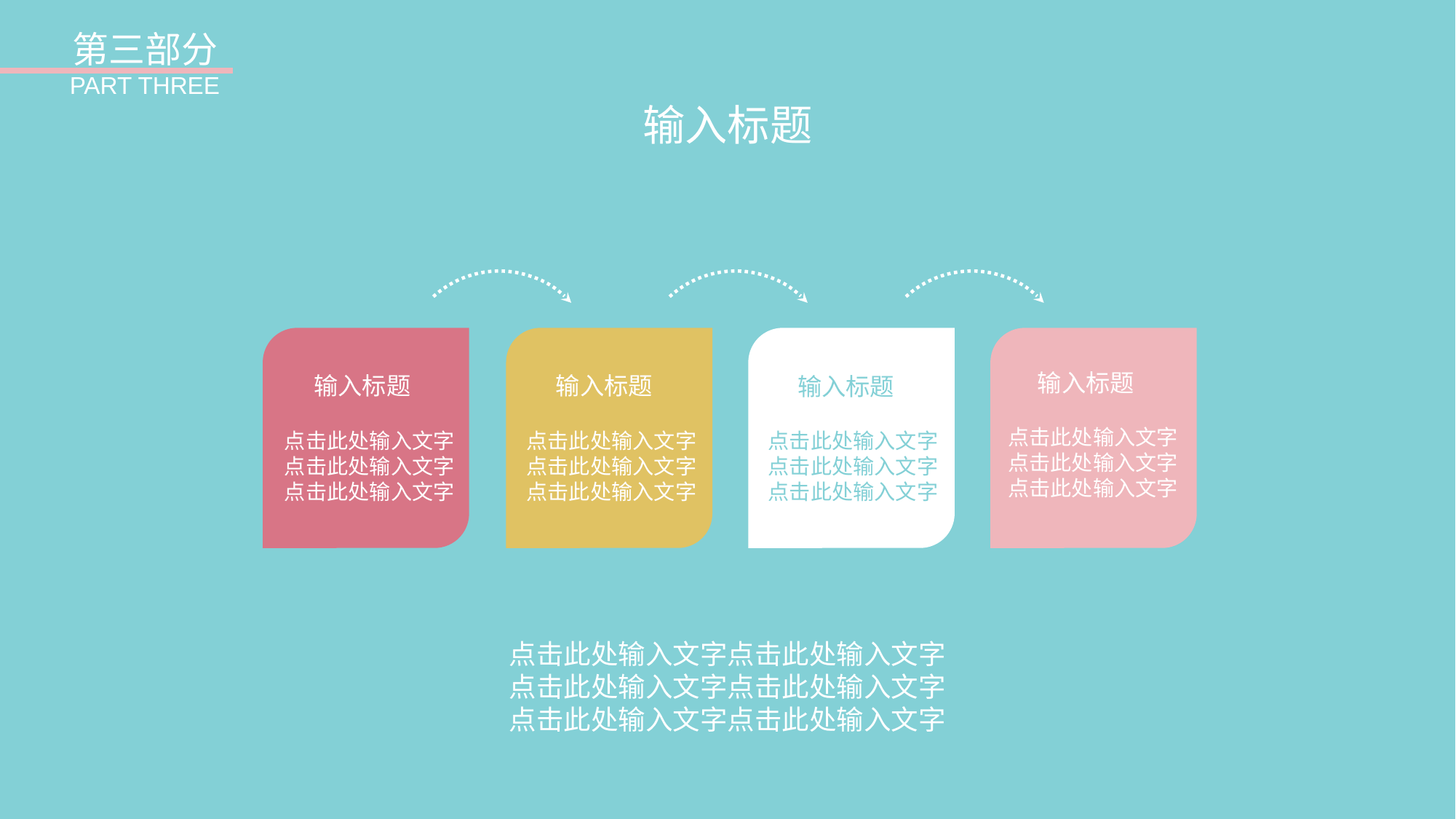

第三部分
PART THREE
输入标题

输入标题
点击此处输入文字
点击此处输入文字
点击此处输入文字
输入标题
点击此处输入文字
点击此处输入文字
点击此处输入文字
输入标题
点击此处输入文字
点击此处输入文字
点击此处输入文字
输入标题
点击此处输入文字
点击此处输入文字
点击此处输入文字
点击此处输入文字点击此处输入文字点击此处输入文字点击此处输入文字
点击此处输入文字点击此处输入文字